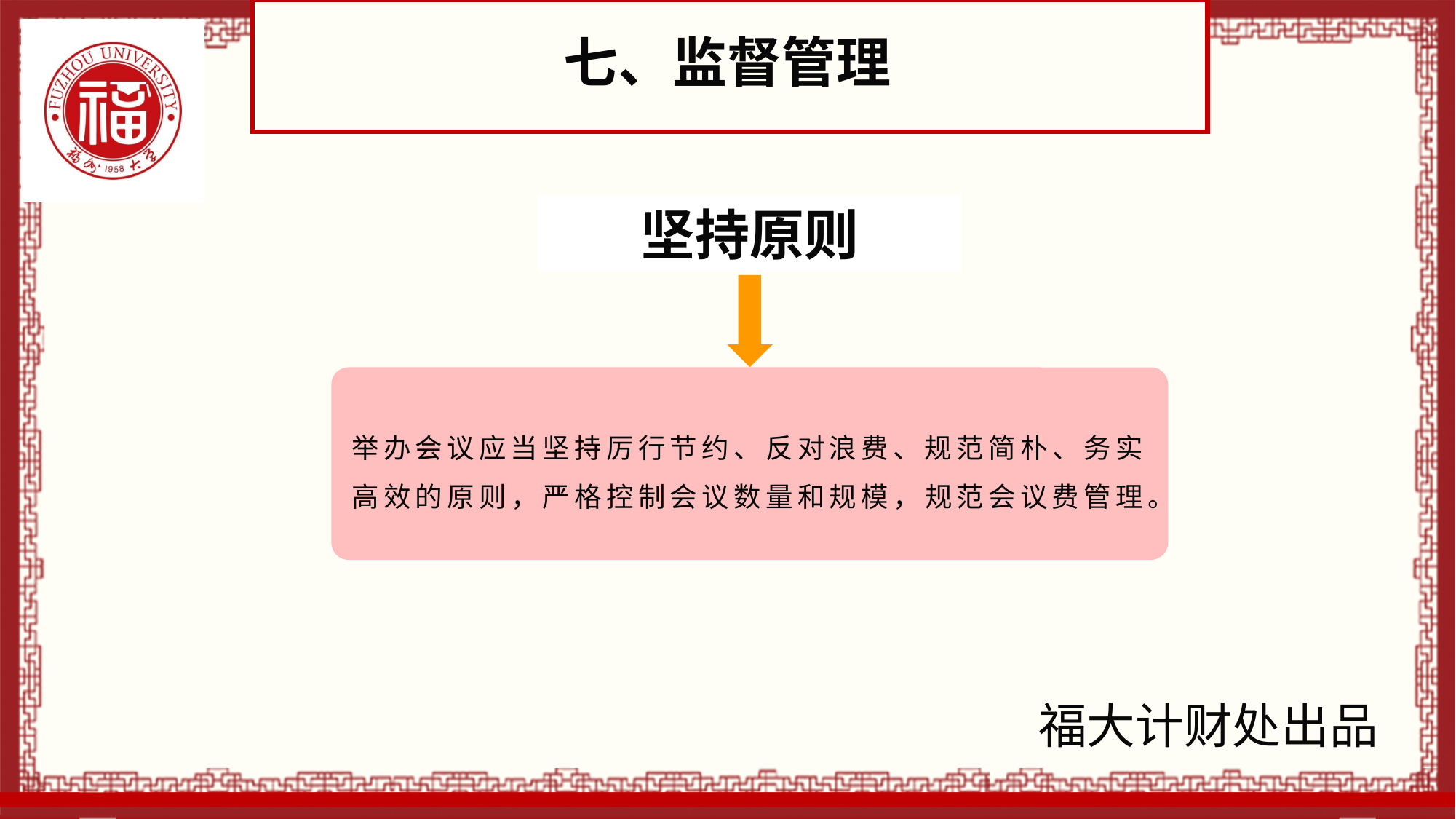

七、监督管理
坚持原则

举办会议应当坚持厉行节约、反对浪费、规范简朴、务实高效的原则，严格控制会议数量和规模，规范会议费管理。
13